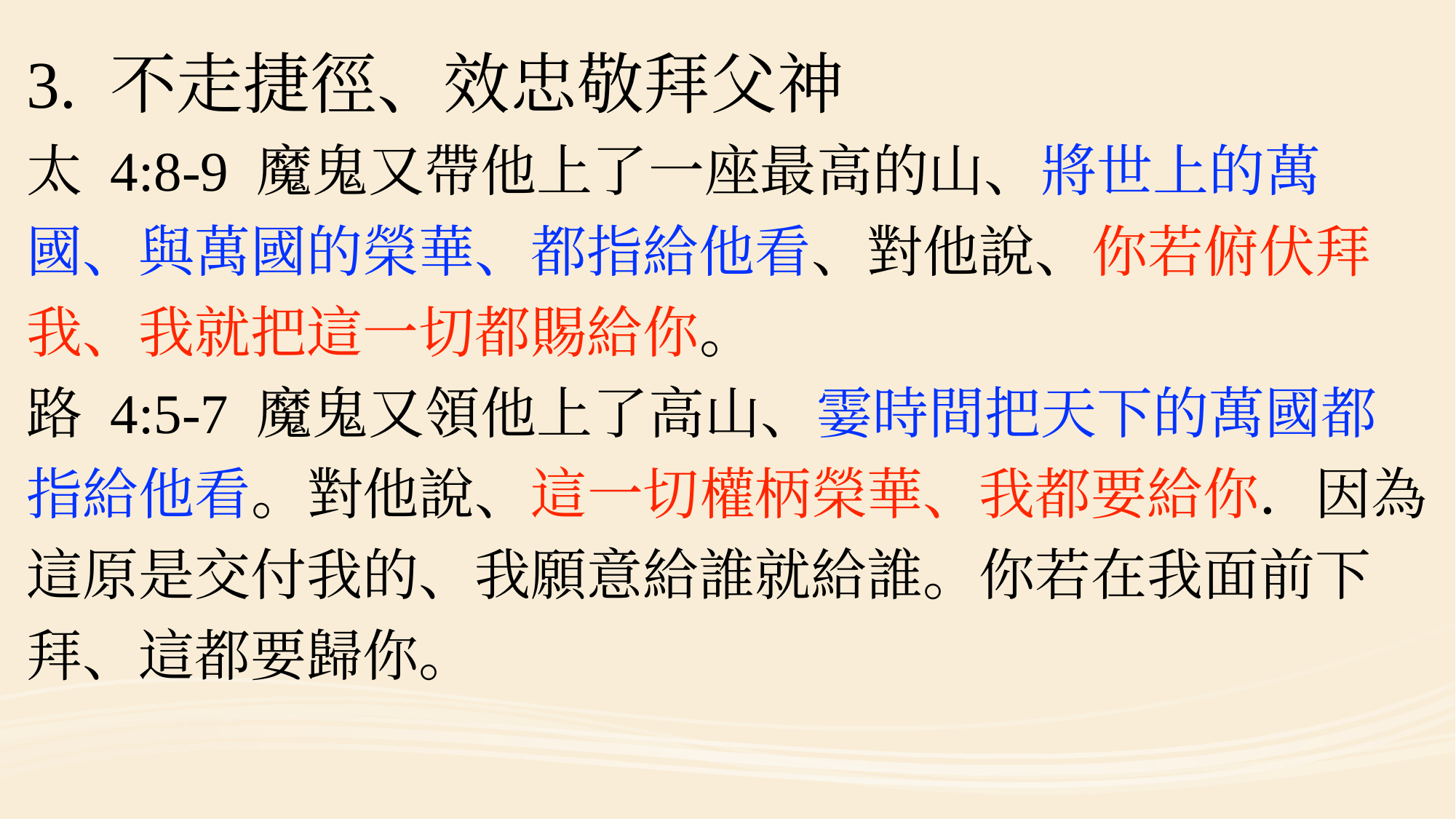

#
3. 不走捷徑、效忠敬拜父神
太 4:8-9 魔鬼又帶他上了一座最高的山、將世上的萬國、與萬國的榮華、都指給他看、對他說、你若俯伏拜我、我就把這一切都賜給你。
路 4:5-7 魔鬼又領他上了高山、霎時間把天下的萬國都指給他看。對他說、這一切權柄榮華、我都要給你．因為這原是交付我的、我願意給誰就給誰。你若在我面前下拜、這都要歸你。
26